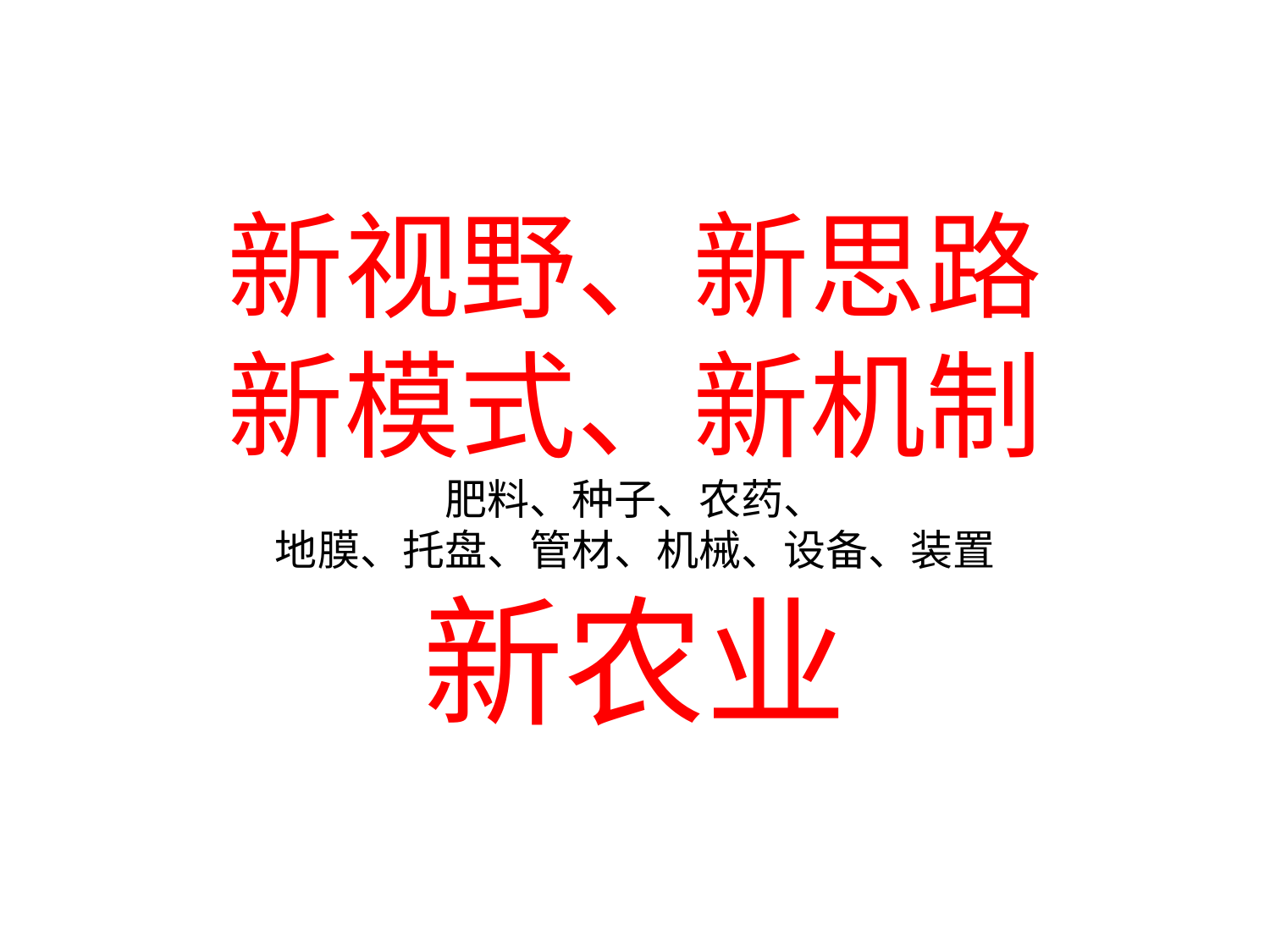

# 新视野、新思路 新模式、新机制 肥料、种子、农药、 地膜、托盘、管材、机械、设备、装置 新农业